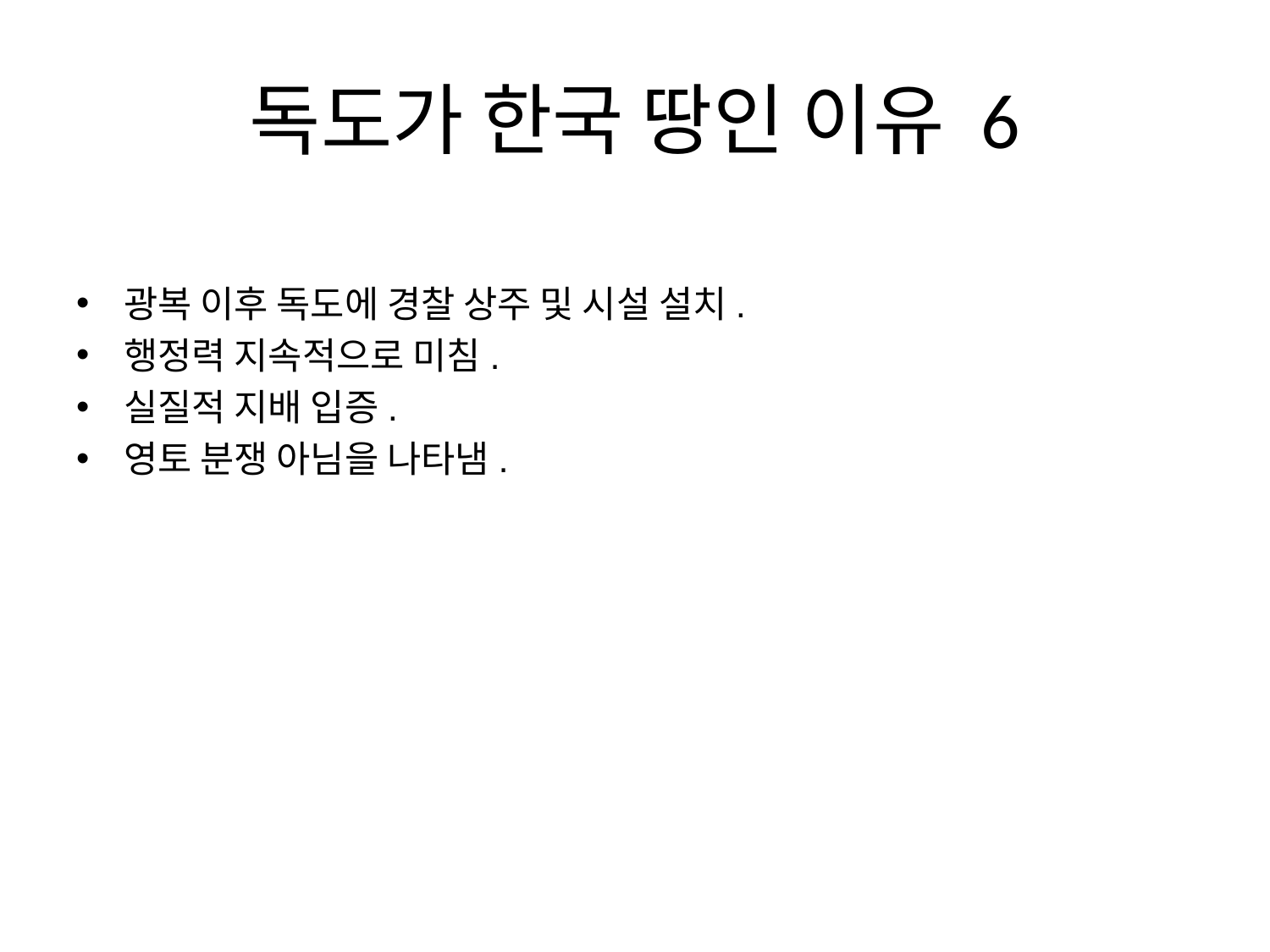

# 독도가 한국 땅인 이유 6

광복 이후 독도에 경찰 상주 및 시설 설치.
행정력 지속적으로 미침.
실질적 지배 입증.
영토 분쟁 아님을 나타냄.